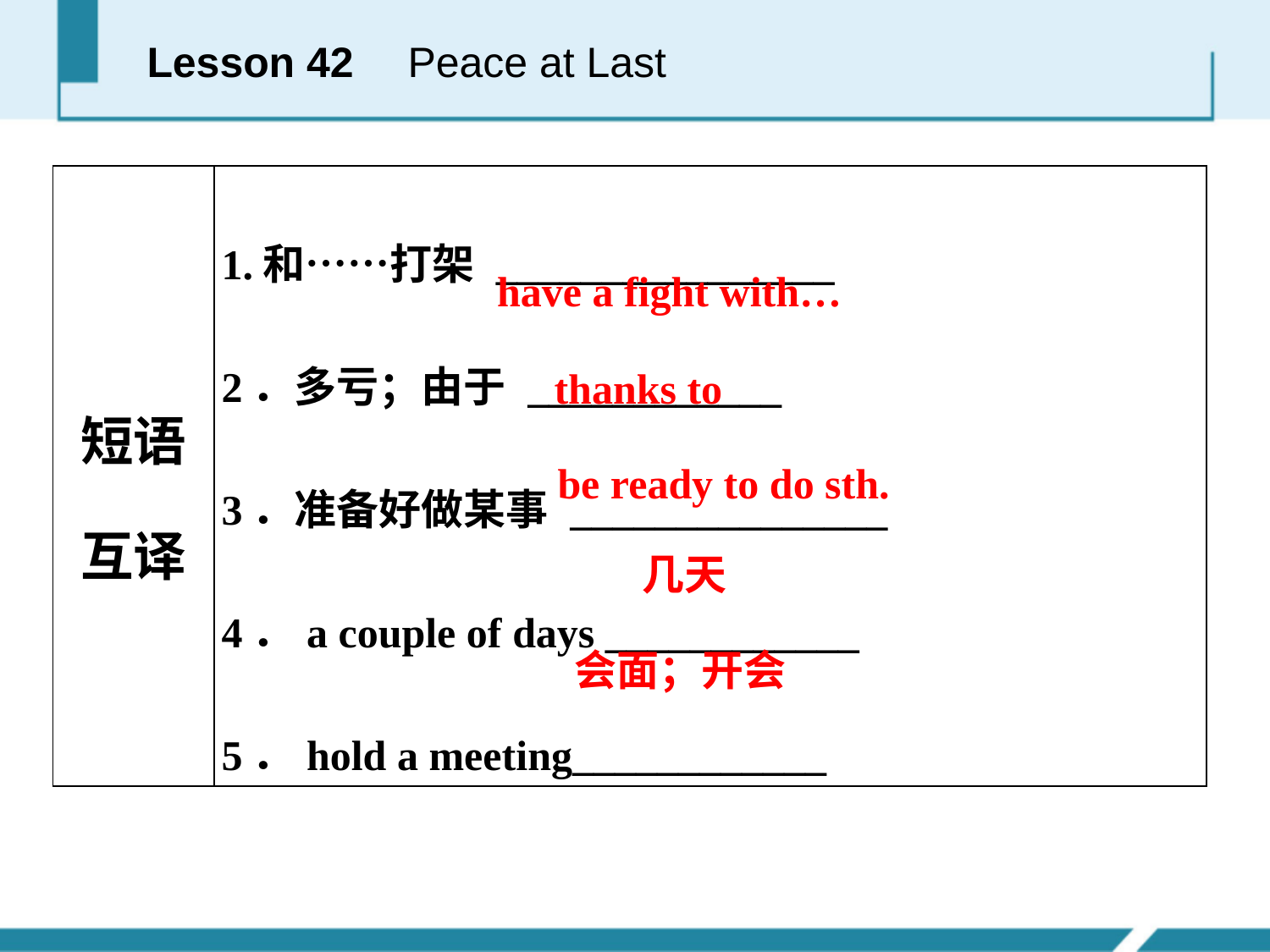

Lesson 42   Peace at Last
| 短语 互译 | 1.和……打架 \_\_\_\_\_\_\_\_\_\_\_\_\_\_\_\_ 2．多亏；由于 \_\_\_\_\_\_\_\_\_\_\_\_ 3．准备好做某事 \_\_\_\_\_\_\_\_\_\_\_\_\_\_\_ 4．a couple of days \_\_\_\_\_\_\_\_\_\_\_\_ 5．hold a meeting\_\_\_\_\_\_\_\_\_\_\_\_ |
| --- | --- |
have a fight with…
thanks to
be ready to do sth.
几天
会面；开会